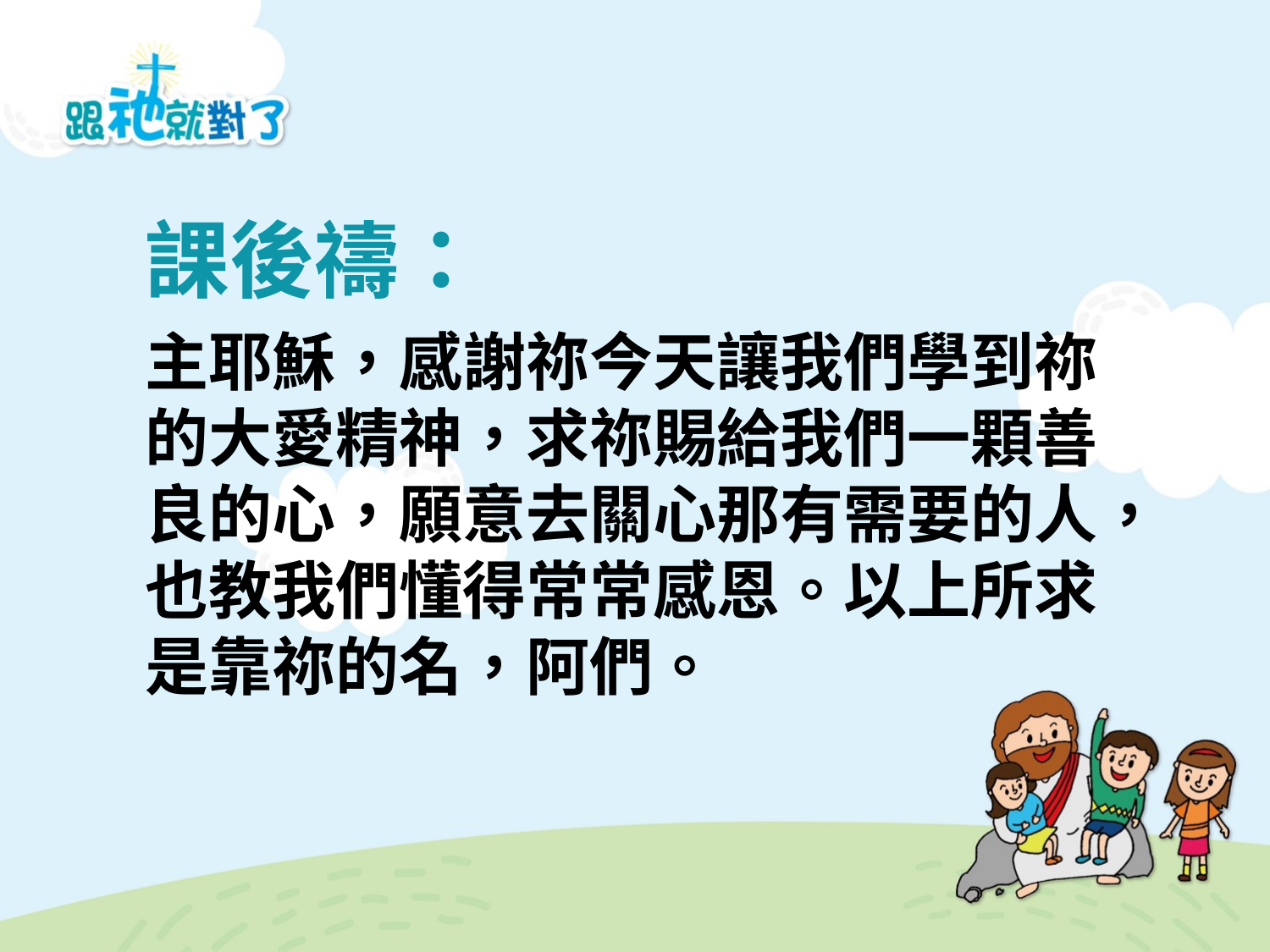

課後禱：
主耶穌，感謝祢今天讓我們學到祢的大愛精神，求祢賜給我們一顆善良的心，願意去關心那有需要的人，也教我們懂得常常感恩。以上所求是靠祢的名，阿們。